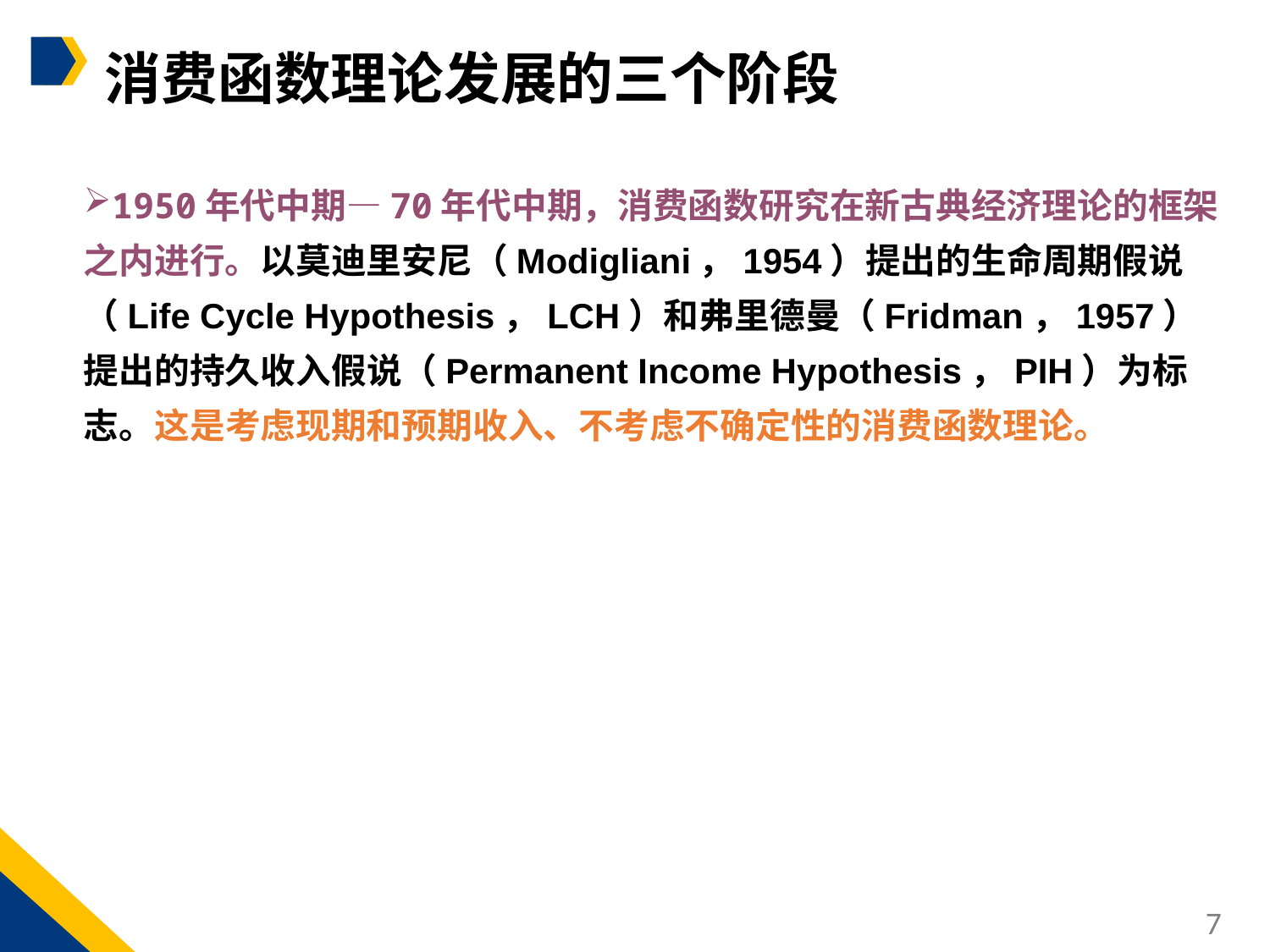

消费函数理论发展的三个阶段

1950年代中期—70年代中期，消费函数研究在新古典经济理论的框架之内进行。以莫迪里安尼（Modigliani，1954）提出的生命周期假说（Life Cycle Hypothesis，LCH）和弗里德曼（Fridman，1957）提出的持久收入假说（Permanent Income Hypothesis，PIH）为标志。这是考虑现期和预期收入、不考虑不确定性的消费函数理论。